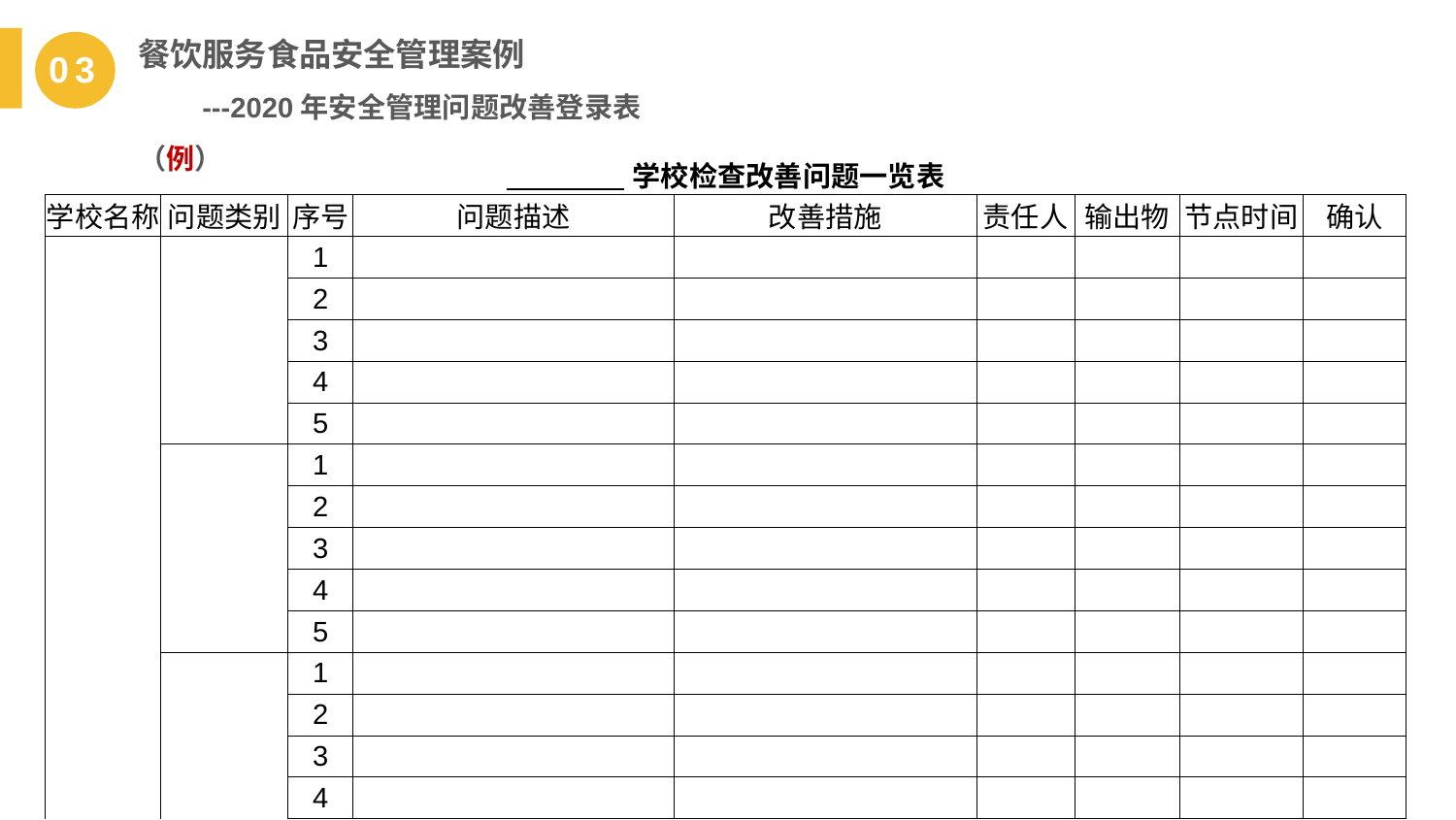

餐饮服务食品安全管理案例
        ---2020年安全管理问题改善登录表（例）

03
| 学校检查改善问题一览表 |  |  |  |  |  |  |  |  |
| --- | --- | --- | --- | --- | --- | --- | --- | --- |
| 学校名称 | 问题类别 | 序号 | 问题描述 | 改善措施 | 责任人 | 输出物 | 节点时间 | 确认 |
|  |  | 1 |  |  |  |  |  |  |
|  |  | 2 |  |  |  |  |  |  |
|  |  | 3 |  |  |  |  |  |  |
|  |  | 4 |  |  |  |  |  |  |
|  |  | 5 |  |  |  |  |  |  |
|  |  | 1 |  |  |  |  |  |  |
|  |  | 2 |  |  |  |  |  |  |
|  |  | 3 |  |  |  |  |  |  |
|  |  | 4 |  |  |  |  |  |  |
|  |  | 5 |  |  |  |  |  |  |
|  |  | 1 |  |  |  |  |  |  |
|  |  | 2 |  |  |  |  |  |  |
|  |  | 3 |  |  |  |  |  |  |
|  |  | 4 |  |  |  |  |  |  |
|  |  | 5 |  |  |  |  |  |  |